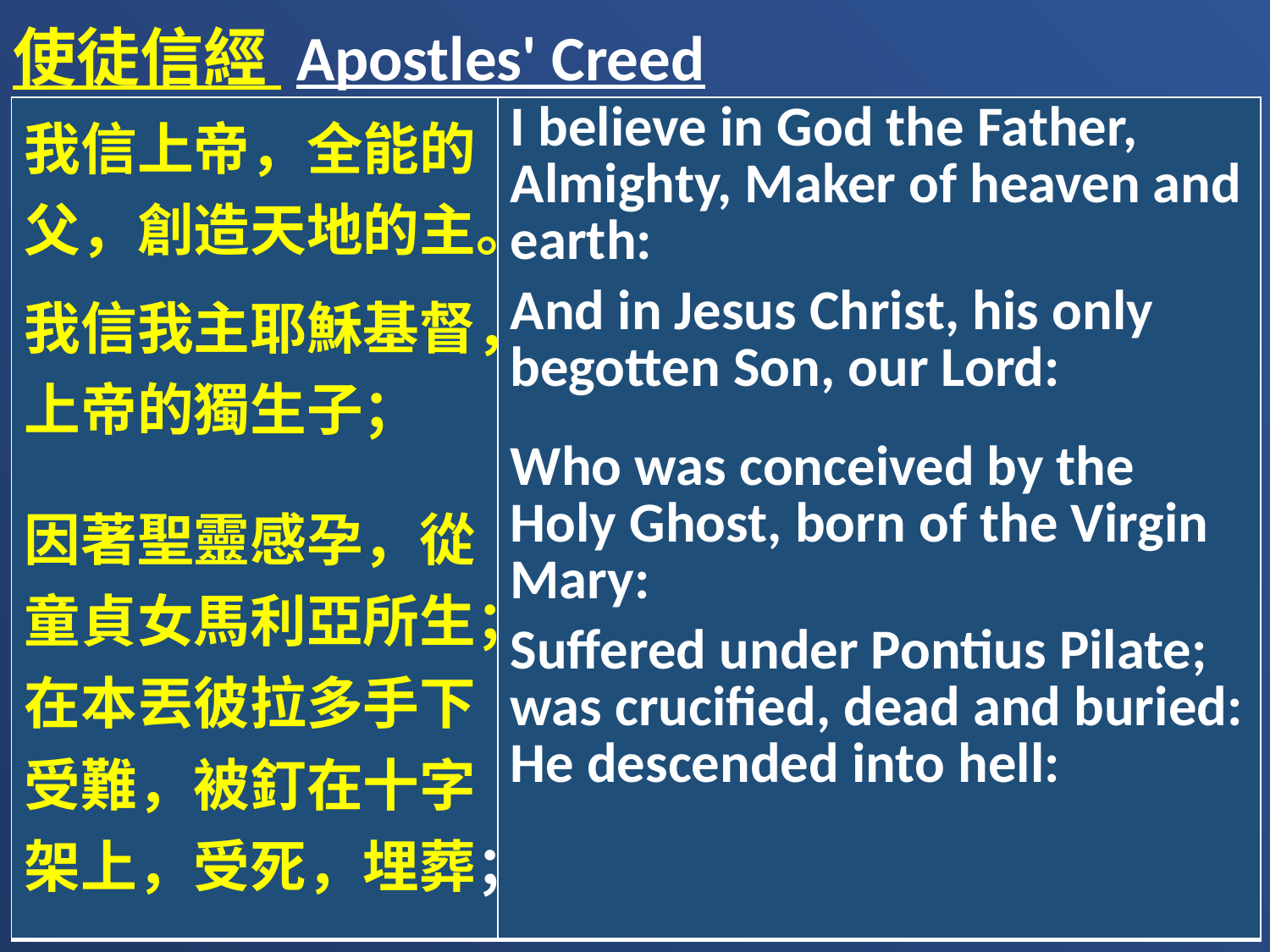

使徒信經 Apostles' Creed

| 我信上帝，全能的父，創造天地的主。 我信我主耶穌基督，上帝的獨生子； 因著聖靈感孕，從童貞女馬利亞所生；在本丟彼拉多手下受難，被釘在十字架上，受死，埋葬； | I believe in God the Father, Almighty, Maker of heaven and earth: And in Jesus Christ, his only begotten Son, our Lord: Who was conceived by the Holy Ghost, born of the Virgin Mary: Suffered under Pontius Pilate; was crucified, dead and buried: He descended into hell: |
| --- | --- |